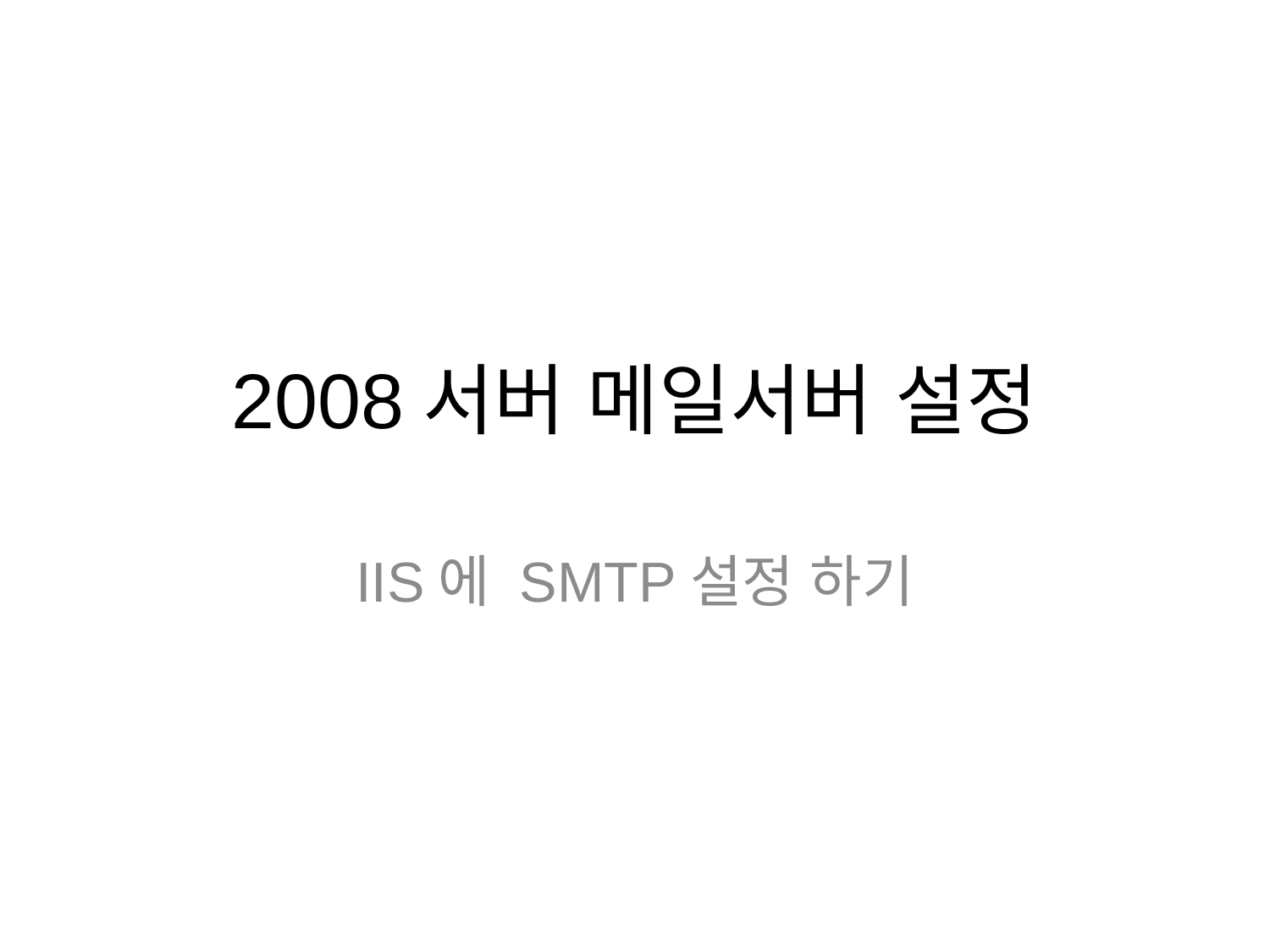

# 2008서버 메일서버 설정
IIS에 SMTP설정 하기